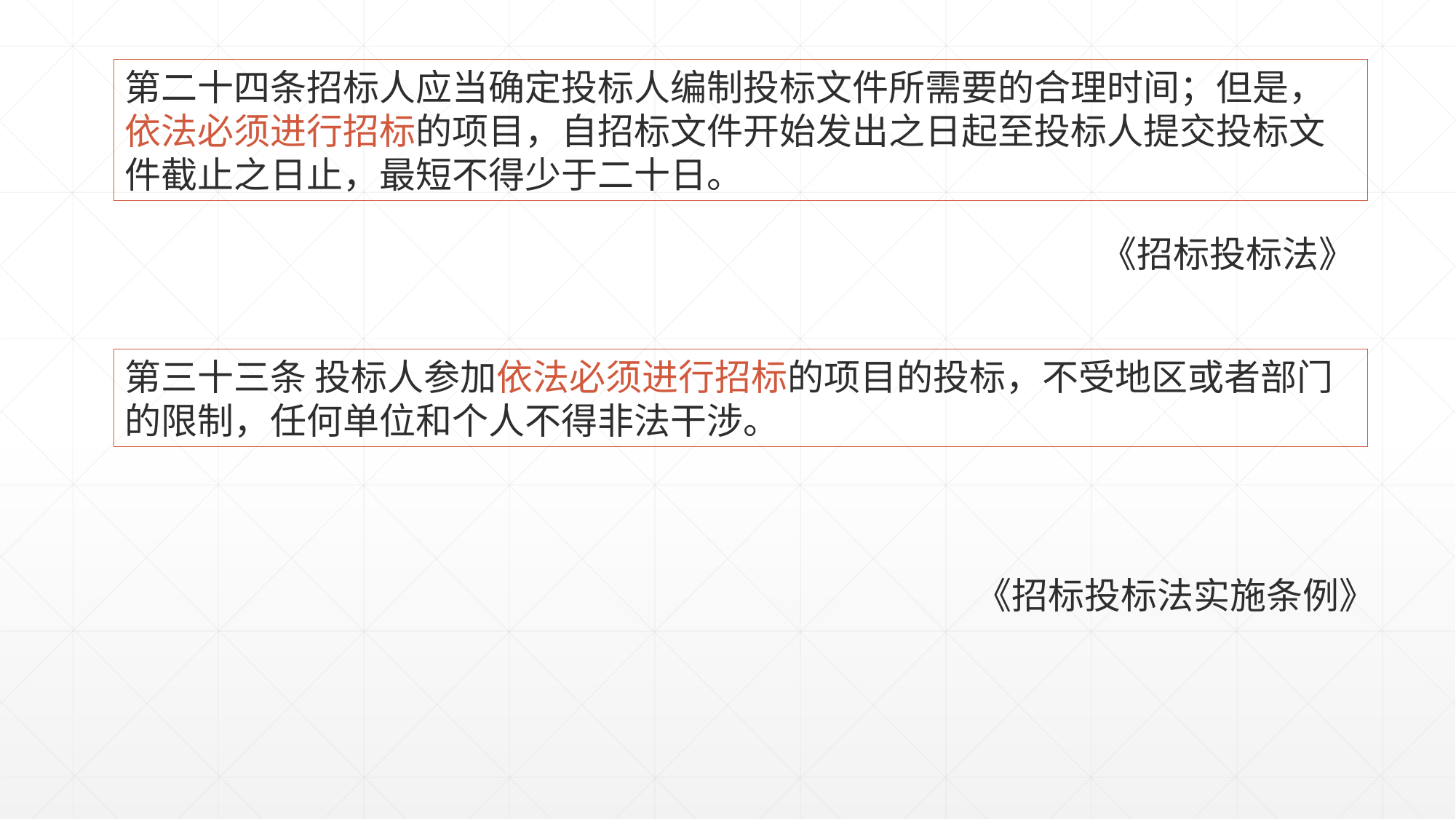

第二十四条招标人应当确定投标人编制投标文件所需要的合理时间；但是，依法必须进行招标的项目，自招标文件开始发出之日起至投标人提交投标文件截止之日止，最短不得少于二十日。
《招标投标法》
第三十三条 投标人参加依法必须进行招标的项目的投标，不受地区或者部门的限制，任何单位和个人不得非法干涉。
《招标投标法实施条例》